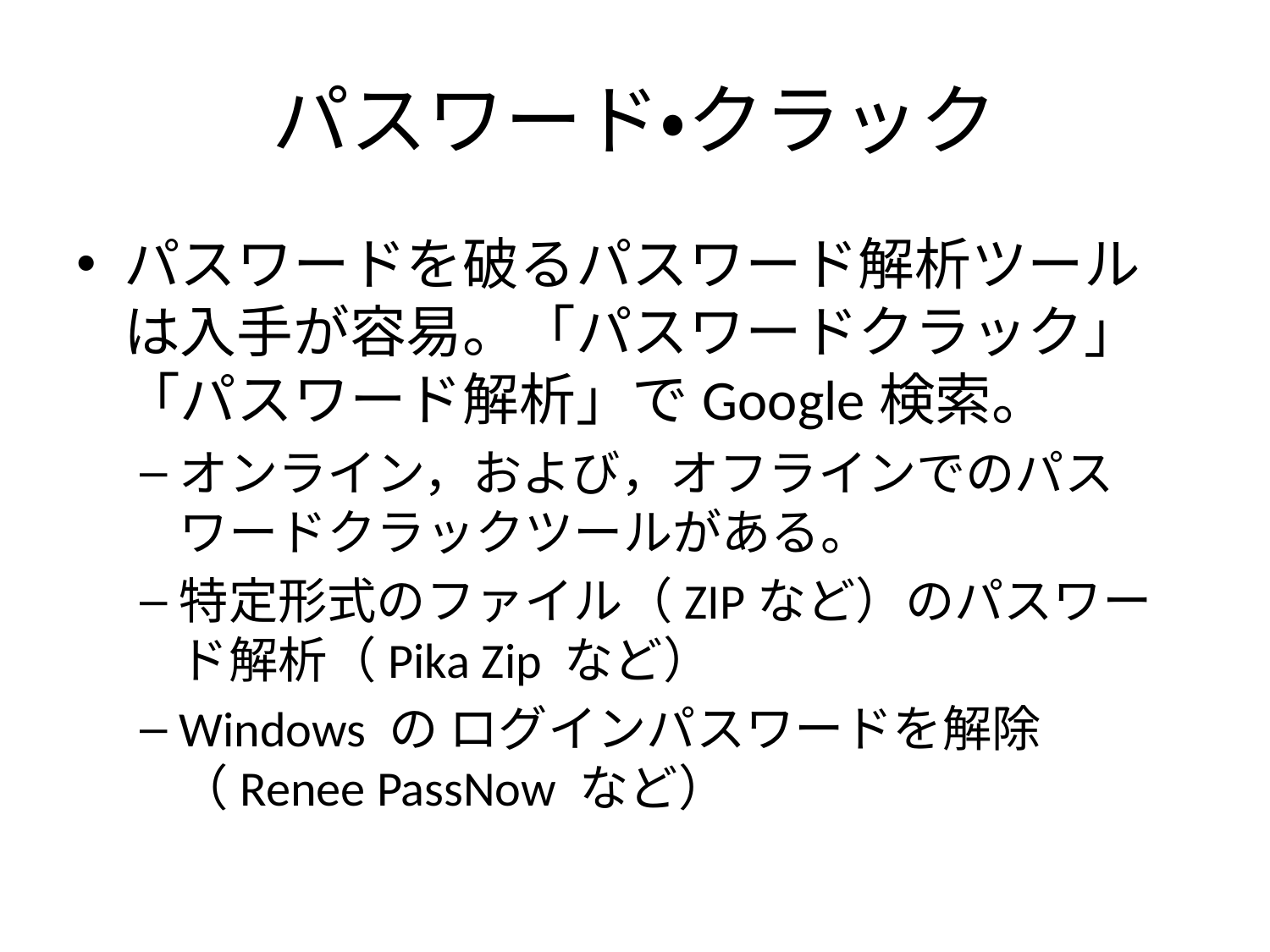

# パスワード・クラック
パスワードを破るパスワード解析ツールは入手が容易。「パスワードクラック」「パスワード解析」でGoogle検索。
オンライン，および，オフラインでのパスワードクラックツールがある。
特定形式のファイル（ZIPなど）のパスワード解析（Pika Zip など）
Windows の ログインパスワードを解除（Renee PassNow など）